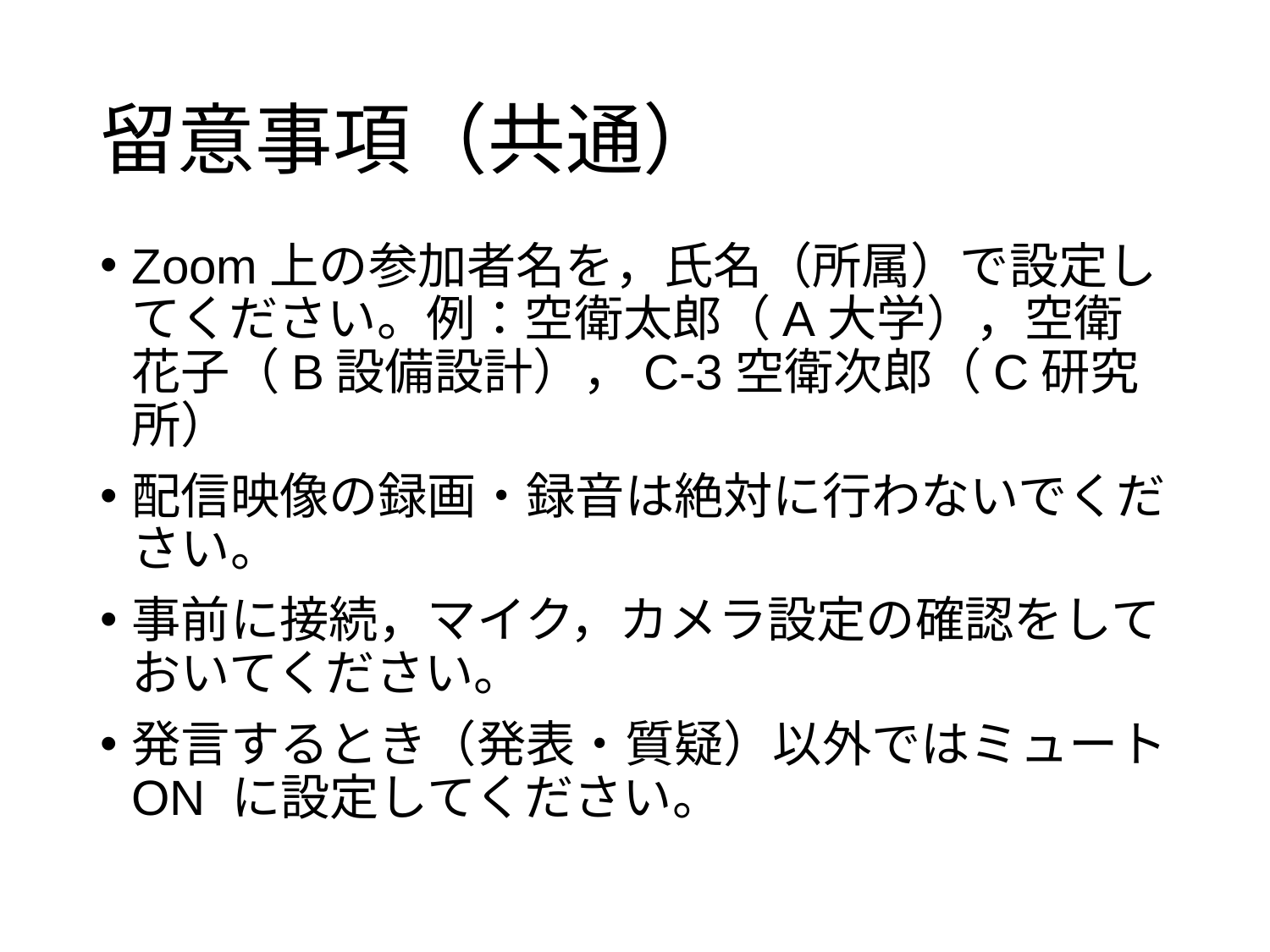

# 留意事項（共通）
Zoom上の参加者名を，⽒名（所属）で設定してください。例：空衛太郎（A大学），空衛花子（B設備設計），C-3空衛次郎（C研究所）
配信映像の録画・録⾳は絶対に⾏わないでください。
事前に接続，マイク，カメラ設定の確認をしておいてください。
発⾔するとき（発表・質疑）以外ではミュート ON に設定してください。